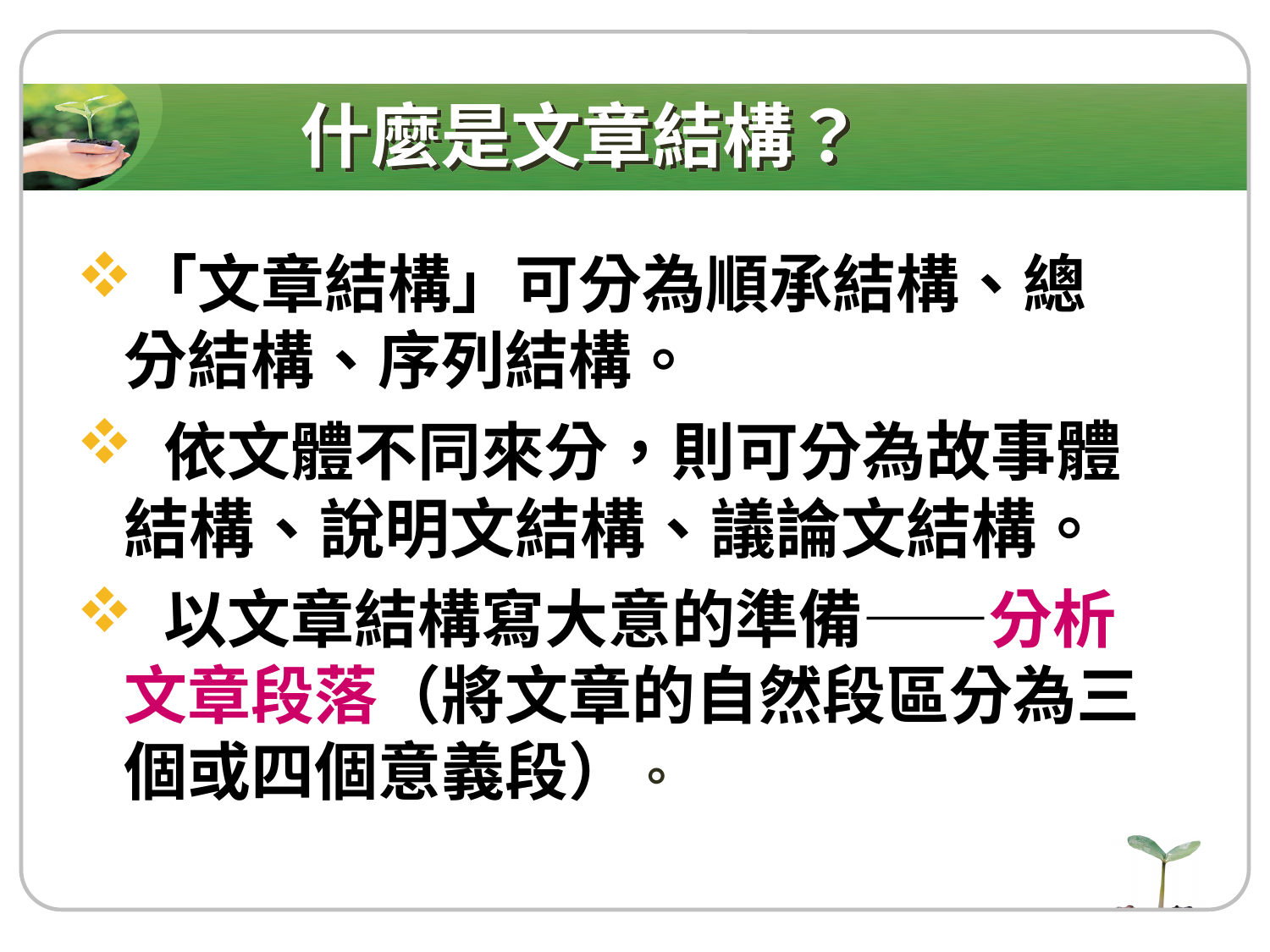

什麼是文章結構？
「文章結構」可分為順承結構、總分結構、序列結構。
 依文體不同來分，則可分為故事體結構、說明文結構、議論文結構。
 以文章結構寫大意的準備——分析文章段落（將文章的自然段區分為三個或四個意義段）。